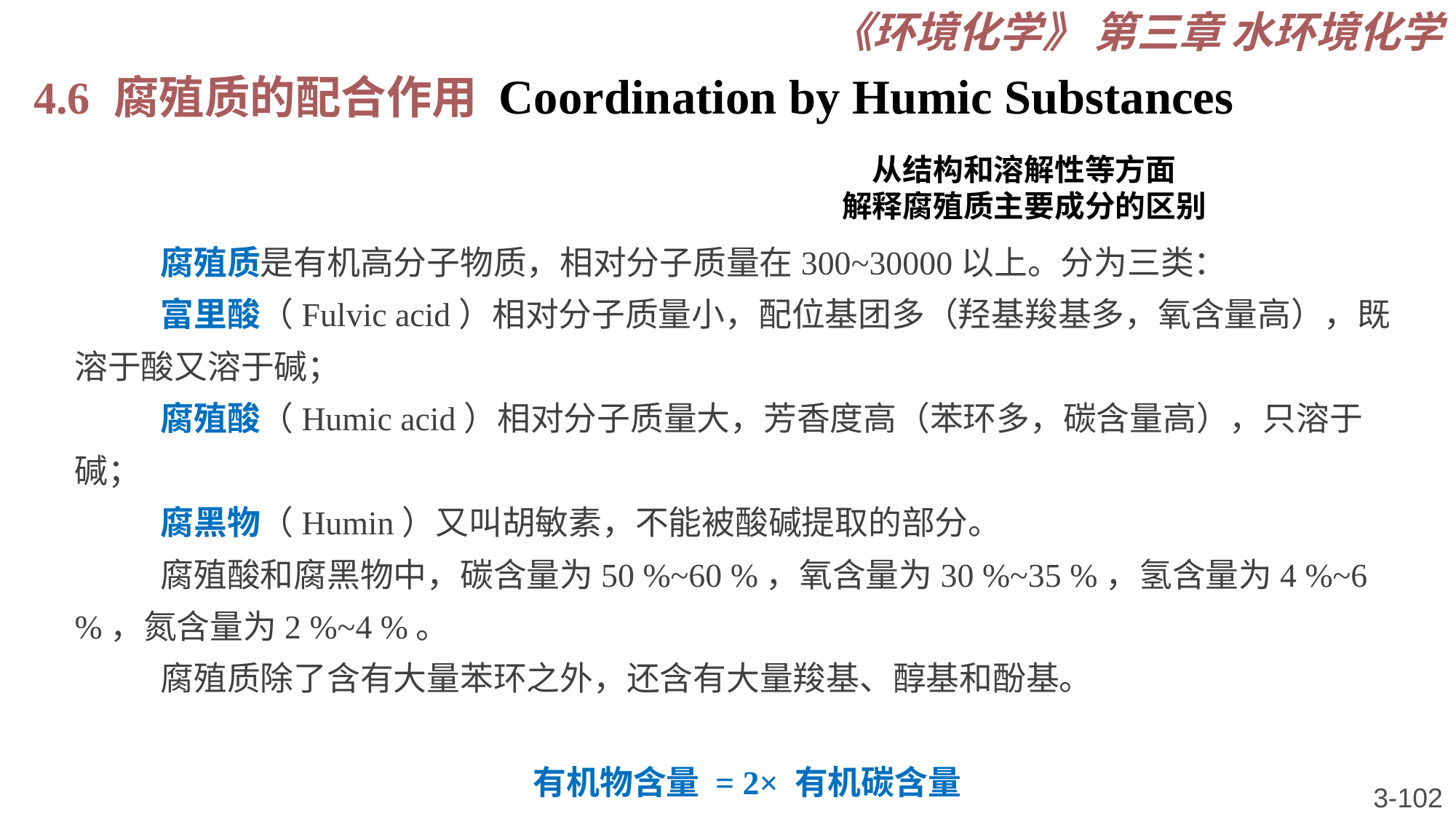

《环境化学》 第三章 水环境化学
4.6 腐殖质的配合作用 Coordination by Humic Substances
从结构和溶解性等方面
解释腐殖质主要成分的区别
腐殖质是有机高分子物质，相对分子质量在300~30000以上。分为三类：
富里酸（Fulvic acid）相对分子质量小，配位基团多（羟基羧基多，氧含量高），既溶于酸又溶于碱；
腐殖酸（Humic acid）相对分子质量大，芳香度高（苯环多，碳含量高），只溶于碱；
腐黑物（Humin）又叫胡敏素，不能被酸碱提取的部分。
腐殖酸和腐黑物中，碳含量为50 %~60 %，氧含量为30 %~35 %，氢含量为4 %~6 %，氮含量为2 %~4 %。
腐殖质除了含有大量苯环之外，还含有大量羧基、醇基和酚基。

有机物含量 = 2× 有机碳含量
3-102